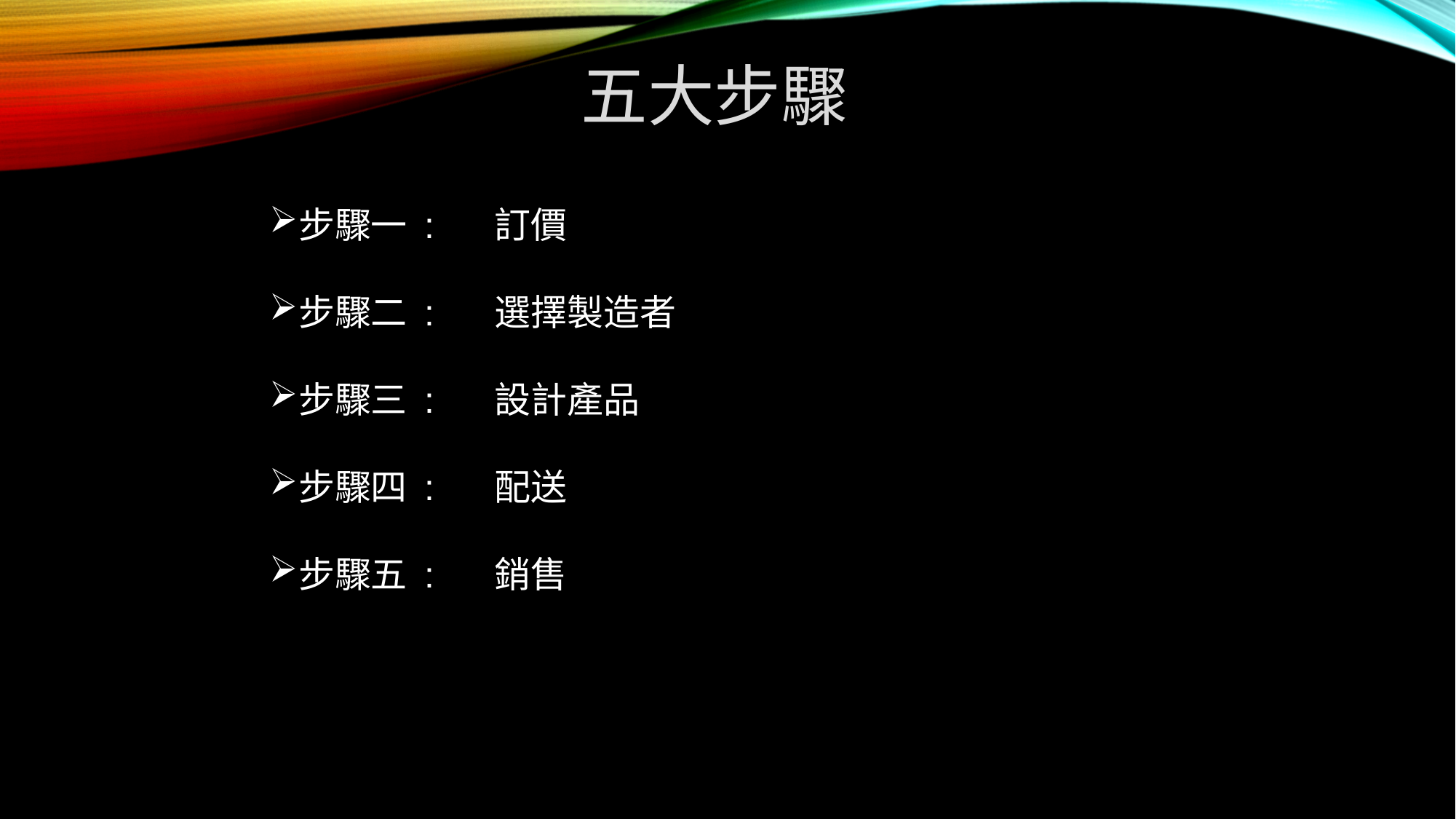

五大步驟
步驟一 :     訂價

步驟二 :     選擇製造者

步驟三 :     設計產品

步驟四 :     配送

步驟五 :     銷售